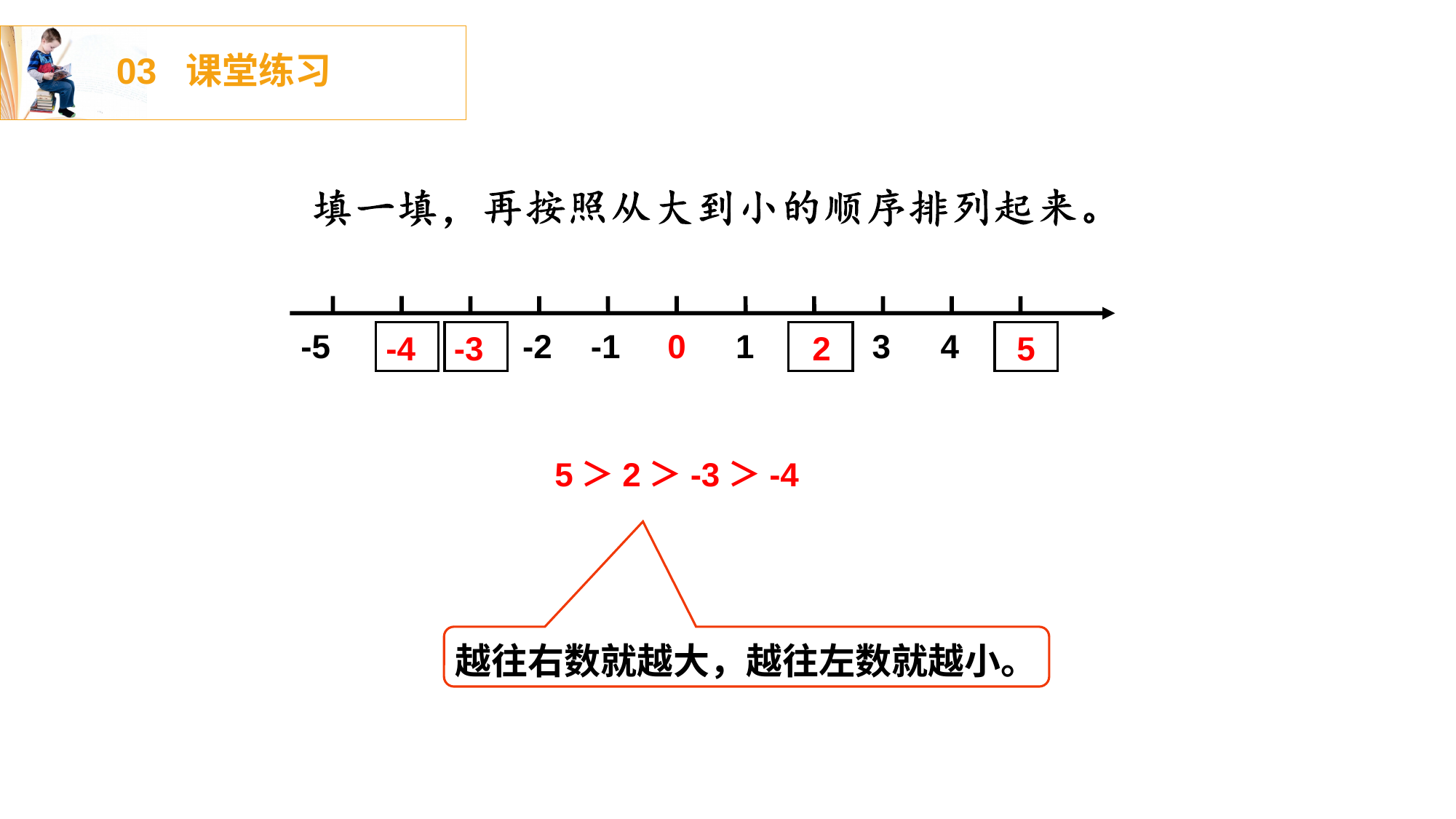

03  课堂练习

-5
-2
-1
0
1
3
4

-4
-3
2
5
5＞2＞-3＞-4
越往右数就越大，越往左数就越小。